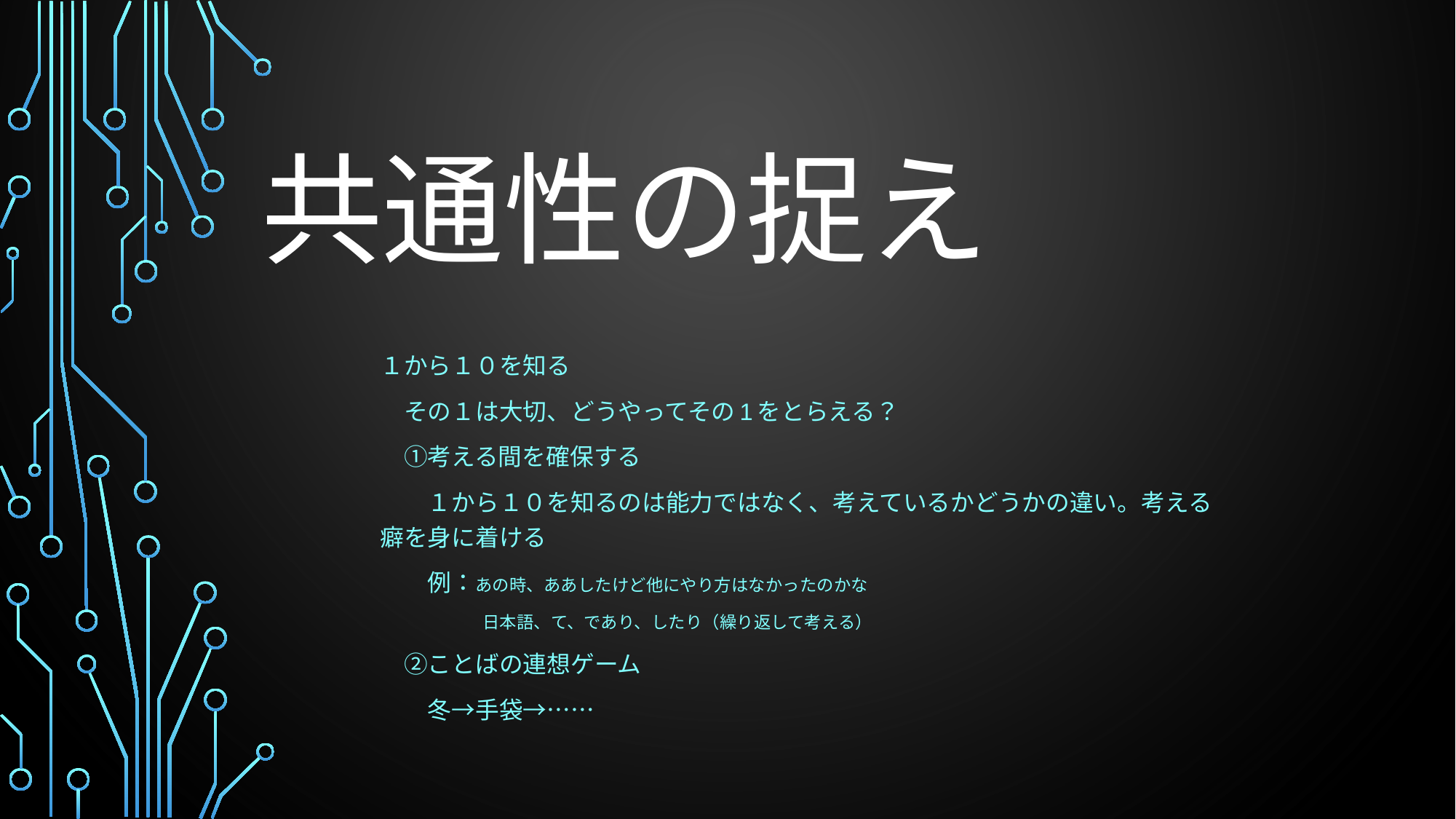

# 共通性の捉え
１から１０を知る
　その１は大切、どうやってその1をとらえる？
　①考える間を確保する
　　１から１０を知るのは能力ではなく、考えているかどうかの違い。考える癖を身に着ける
　　例：あの時、ああしたけど他にやり方はなかったのかな
　　　　　　日本語、て、であり、したり（繰り返して考える）
　②ことばの連想ゲーム
　　冬→手袋→……